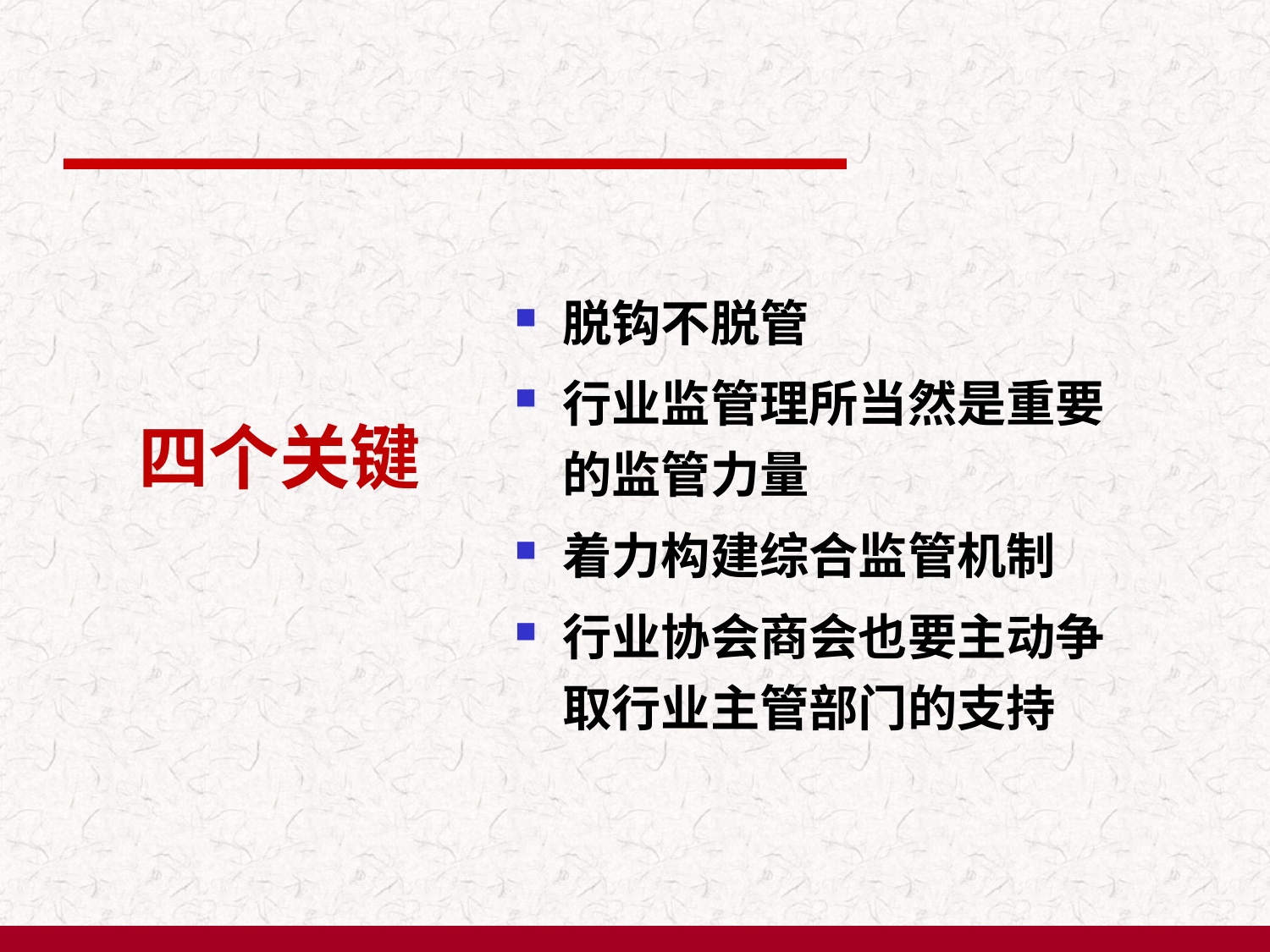

脱钩不脱管
行业监管理所当然是重要的监管力量
着力构建综合监管机制
行业协会商会也要主动争取行业主管部门的支持
四个关键